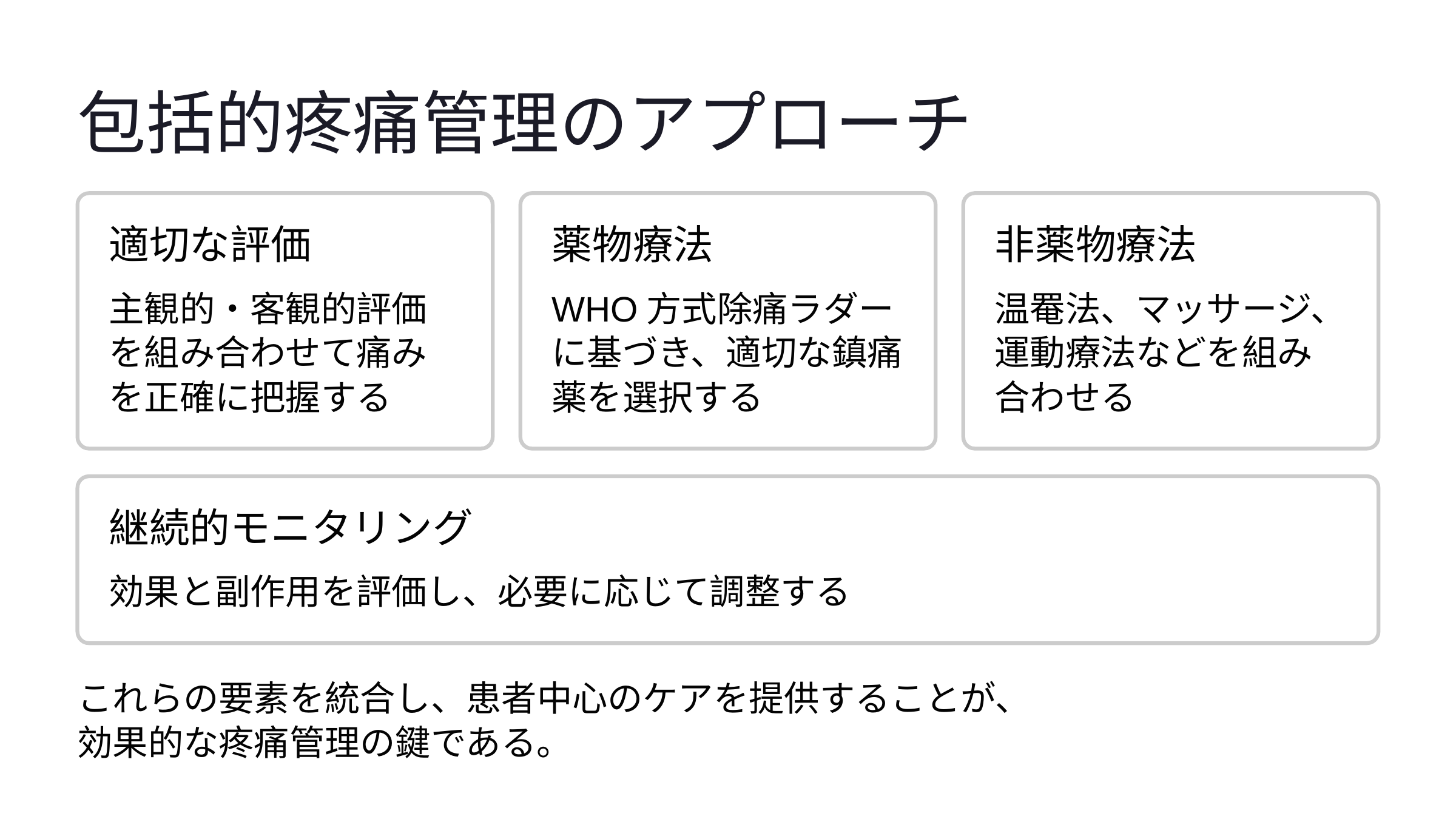

包括的疼痛管理のアプローチ

適切な評価
薬物療法
非薬物療法
主観的・客観的評価を組み合わせて痛みを正確に把握する
WHO方式除痛ラダーに基づき、適切な鎮痛薬を選択する
温罨法、マッサージ、運動療法などを組み合わせる

継続的モニタリング
効果と副作用を評価し、必要に応じて調整する
これらの要素を統合し、患者中心のケアを提供することが、
効果的な疼痛管理の鍵である。